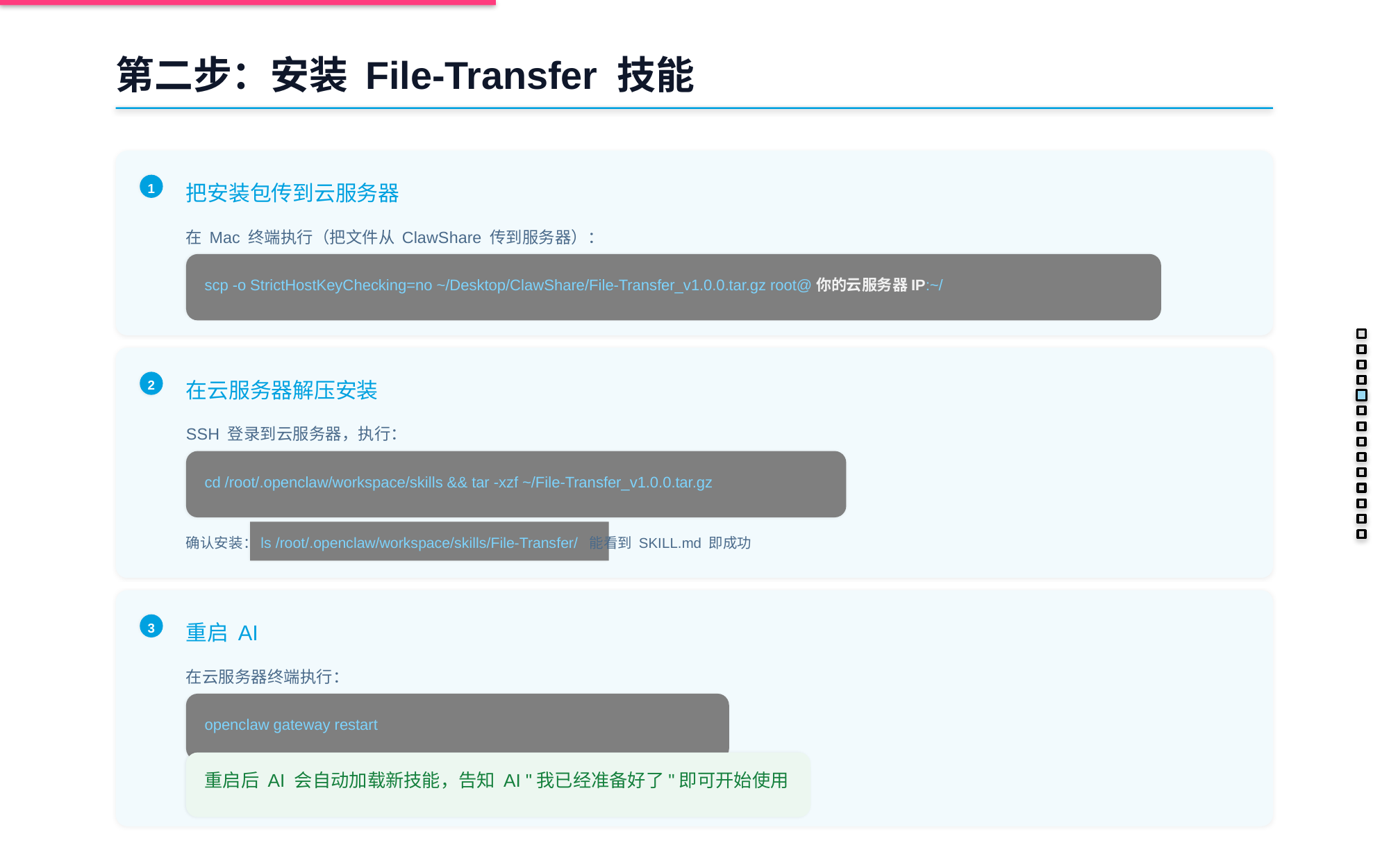

第二步：安装 File-Transfer 技能

1
把安装包传到云服务器
在 Mac 终端执行（把文件从 ClawShare 传到服务器）：

scp -o StrictHostKeyChecking=no ~/Desktop/ClawShare/File-Transfer_v1.0.0.tar.gz root@你的云服务器IP:~/

2
在云服务器解压安装

SSH 登录到云服务器，执行：

cd /root/.openclaw/workspace/skills && tar -xzf ~/File-Transfer_v1.0.0.tar.gz

确认安装：ls /root/.openclaw/workspace/skills/File-Transfer/  能看到 SKILL.md 即成功

3
重启 AI
在云服务器终端执行：

openclaw gateway restart

重启后 AI 会自动加载新技能，告知 AI "我已经准备好了"即可开始使用